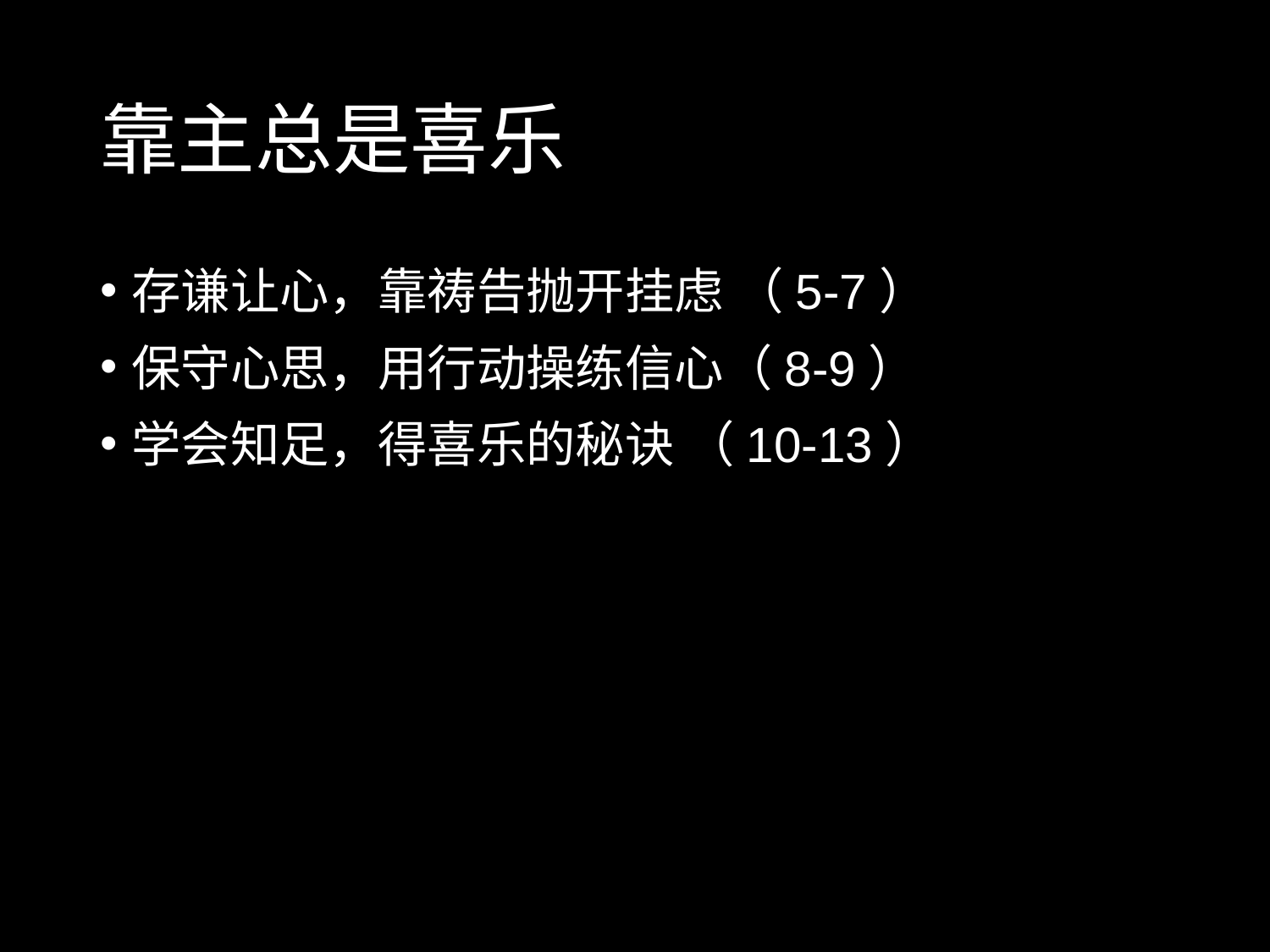

# 靠主总是喜乐
存谦让心，靠祷告抛开挂虑 （5-7）
保守心思，用行动操练信心（8-9）
学会知足，得喜乐的秘诀 （10-13）